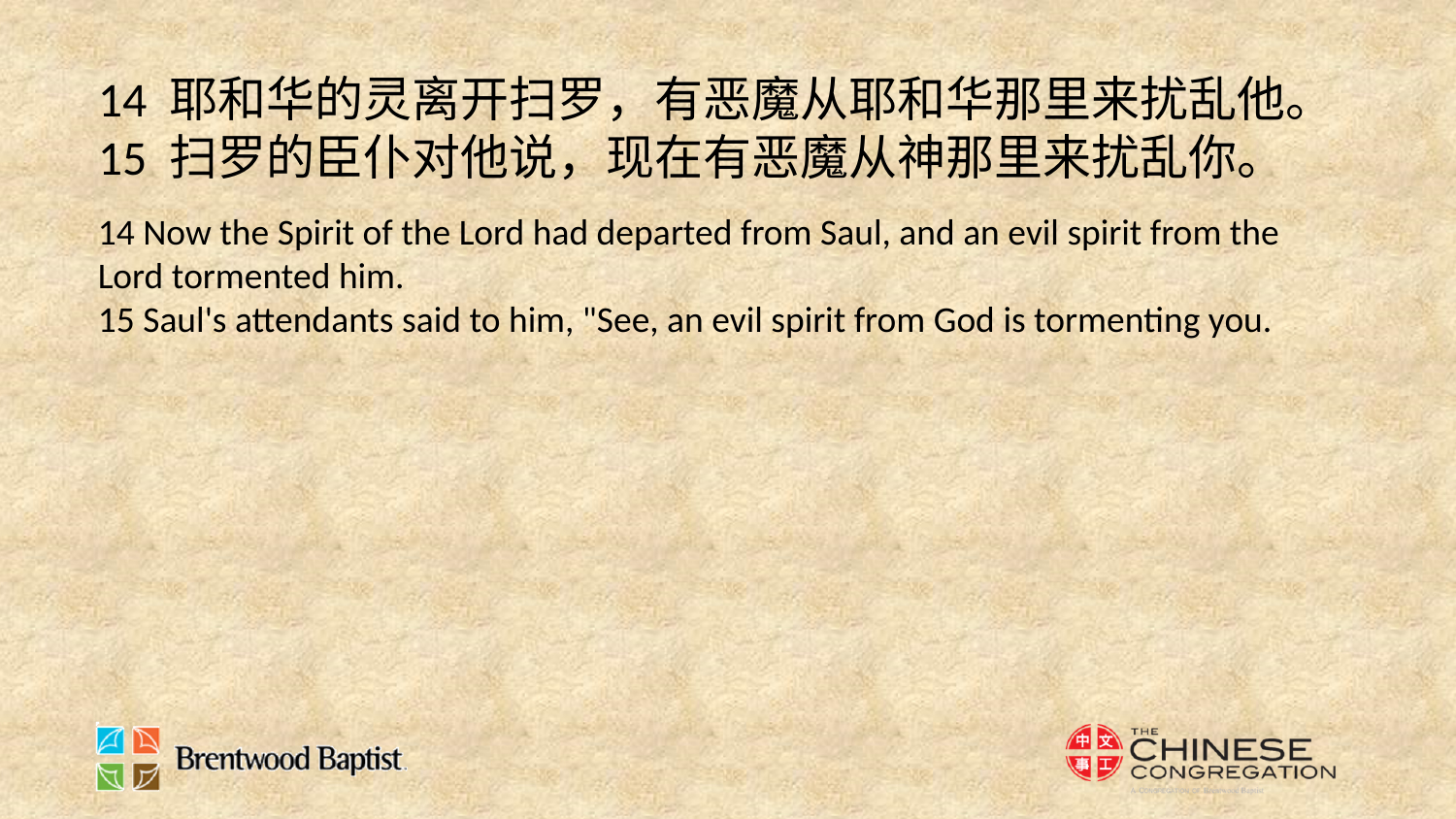

14 耶和华的灵离开扫罗，有恶魔从耶和华那里来扰乱他。
15 扫罗的臣仆对他说，现在有恶魔从神那里来扰乱你。

14 Now the Spirit of the Lord had departed from Saul, and an evil spirit from the Lord tormented him.
15 Saul's attendants said to him, "See, an evil spirit from God is tormenting you.